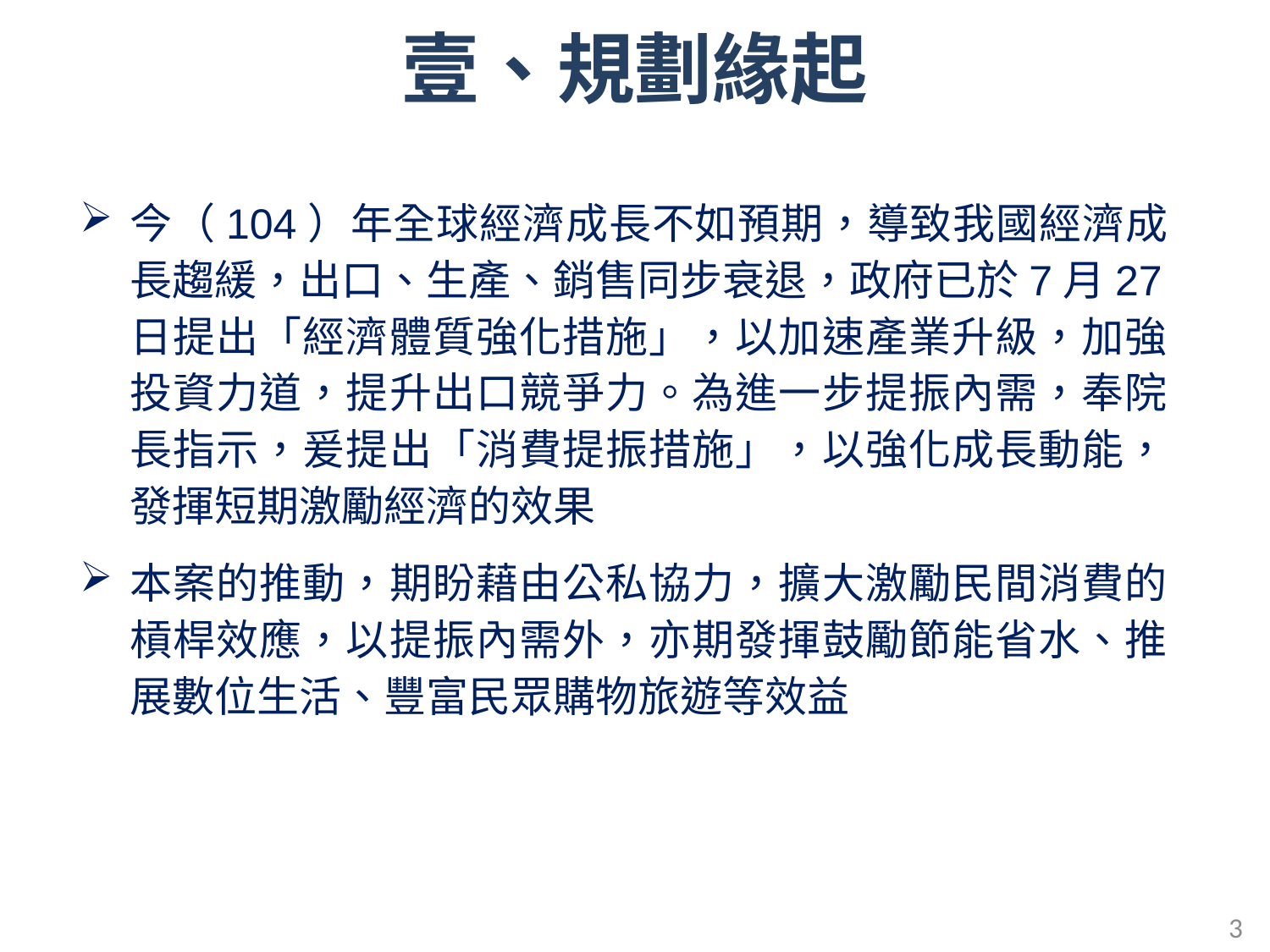

壹、規劃緣起
今（104）年全球經濟成長不如預期，導致我國經濟成長趨緩，出口、生產、銷售同步衰退，政府已於7月27日提出「經濟體質強化措施」，以加速產業升級，加強投資力道，提升出口競爭力。為進一步提振內需，奉院長指示，爰提出「消費提振措施」，以強化成長動能，發揮短期激勵經濟的效果
本案的推動，期盼藉由公私協力，擴大激勵民間消費的槓桿效應，以提振內需外，亦期發揮鼓勵節能省水、推展數位生活、豐富民眾購物旅遊等效益
3